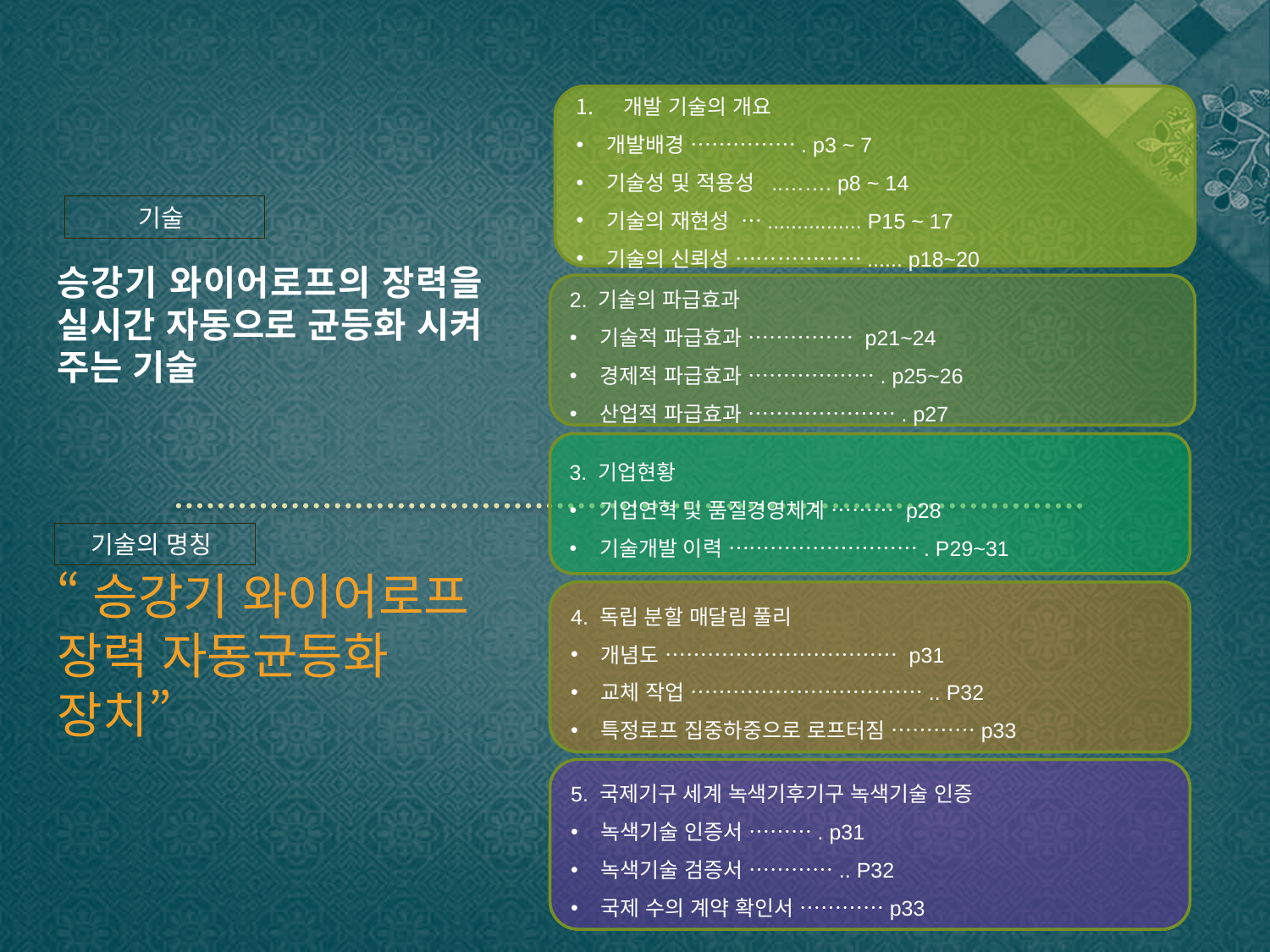

개발 기술의 개요
   개발배경 ……………. p3 ~ 7
   기술성 및 적용성  ..……. p8 ~ 14
   기술의 재현성  …................ P15 ~ 17
   기술의 신뢰성 ………………...... p18~20
기술
승강기 와이어로프의 장력을 실시간 자동으로 균등화 시켜 주는 기술

“승강기 와이어로프 장력 자동균등화 장치”
2. 기술의 파급효과
   기술적 파급효과 …………… p21~24
   경제적 파급효과 ………………. p25~26
   산업적 파급효과 …………………. p27
3. 기업현황
   기업연혁 및 품질경영체계 ……… p28
   기술개발 이력 ………………………. P29~31
기술의 명칭
4. 독립 분할 매달림 풀리
   개념도 …………………………… p31
   교체 작업 …………………………….. P32
   특정로프 집중하중으로 로프터짐 …………p33
5. 국제기구 세계 녹색기후기구 녹색기술 인증
   녹색기술 인증서 ………. p31
   녹색기술 검증서 ………….. P32
   국제 수의 계약 확인서 …………p33